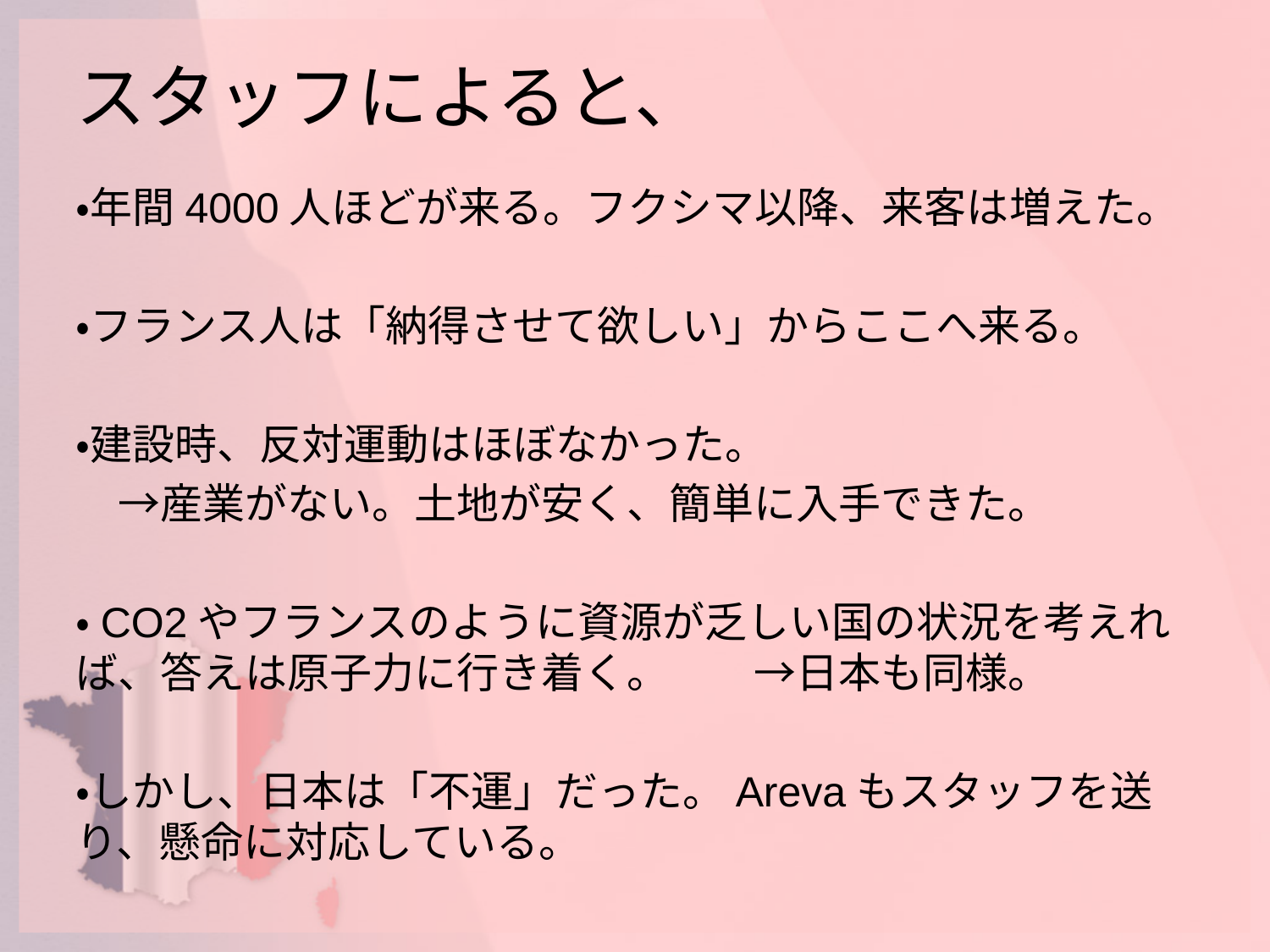

# スタッフによると、
・年間4000人ほどが来る。フクシマ以降、来客は増えた。

・フランス人は「納得させて欲しい」からここへ来る。

・建設時、反対運動はほぼなかった。
　→産業がない。土地が安く、簡単に入手できた。

・CO2やフランスのように資源が乏しい国の状況を考えれば、答えは原子力に行き着く。　　→日本も同様。

・しかし、日本は「不運」だった。Arevaもスタッフを送り、懸命に対応している。